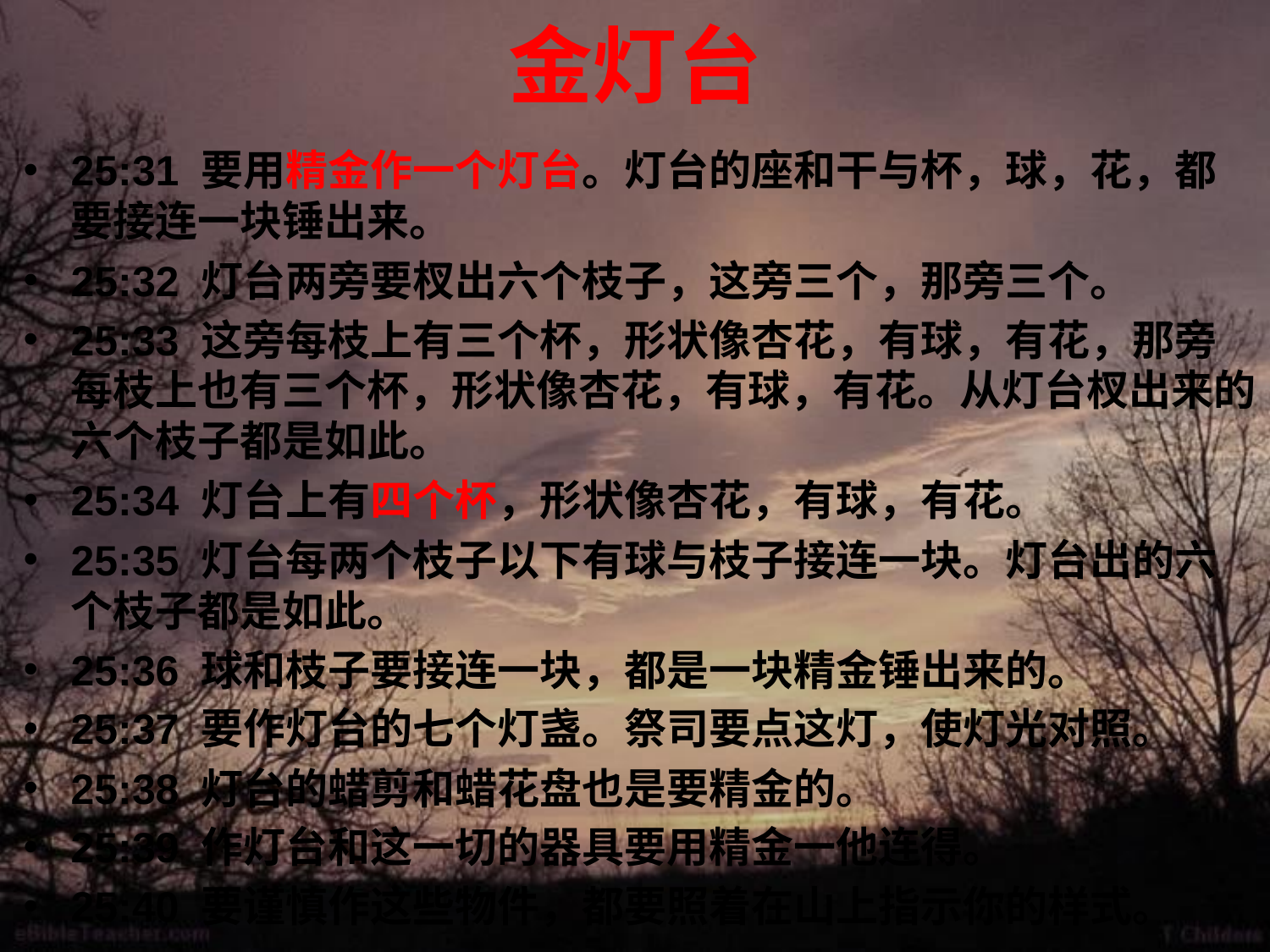

# 金灯台
25:31 要用精金作一个灯台。灯台的座和干与杯，球，花，都要接连一块锤出来。
25:32 灯台两旁要杈出六个枝子，这旁三个，那旁三个。
25:33 这旁每枝上有三个杯，形状像杏花，有球，有花，那旁每枝上也有三个杯，形状像杏花，有球，有花。从灯台杈出来的六个枝子都是如此。
25:34 灯台上有四个杯，形状像杏花，有球，有花。
25:35 灯台每两个枝子以下有球与枝子接连一块。灯台出的六个枝子都是如此。
25:36 球和枝子要接连一块，都是一块精金锤出来的。
25:37 要作灯台的七个灯盏。祭司要点这灯，使灯光对照。
25:38 灯台的蜡剪和蜡花盘也是要精金的。
25:39 作灯台和这一切的器具要用精金一他连得。
25:40 要谨慎作这些物件，都要照着在山上指示你的样式。